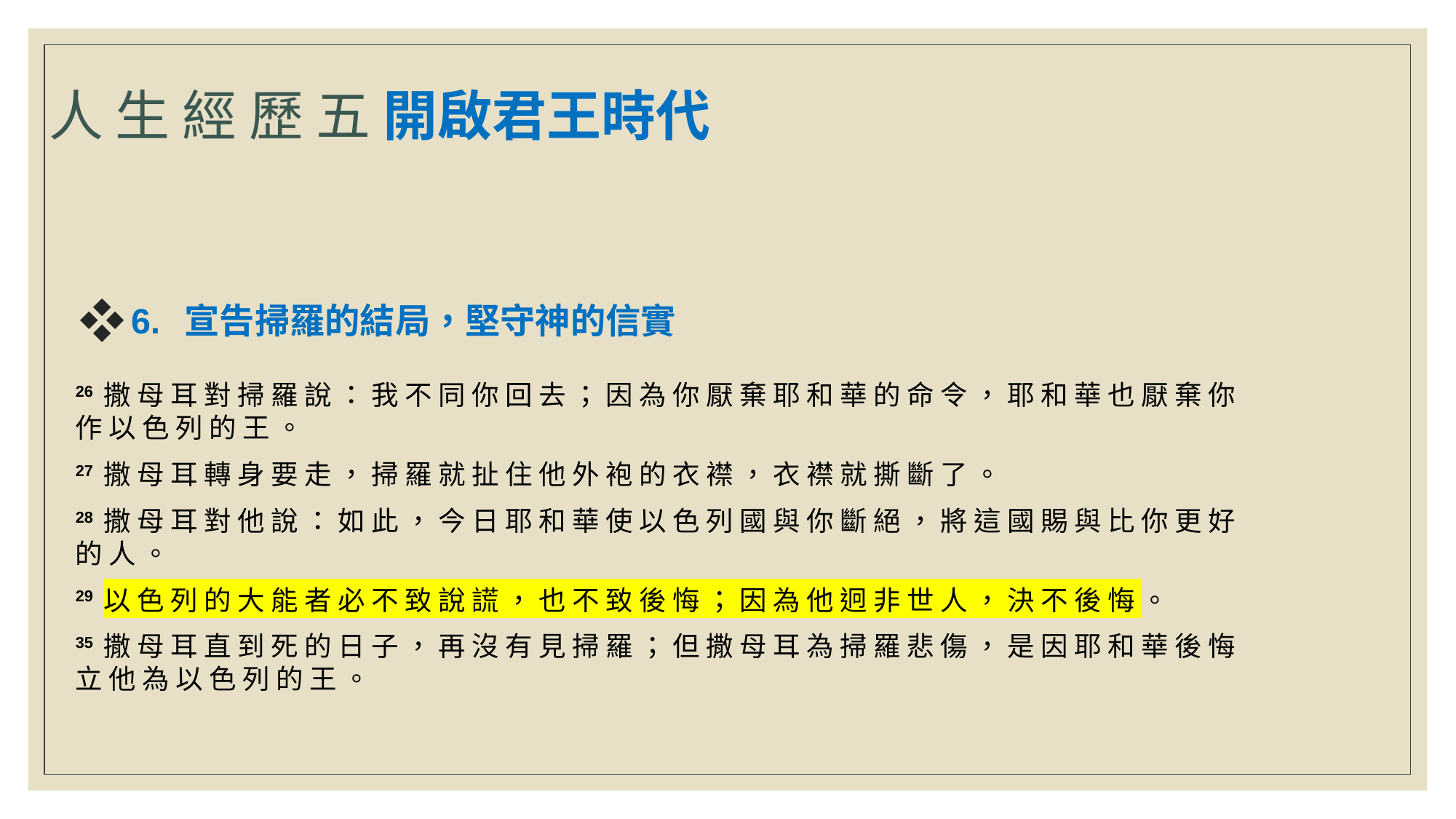

# 人 生 經 歷 五 開啟君王時代

6. 宣告掃羅的結局，堅守神的信實
26 撒 母 耳 對 掃 羅 說 ： 我 不 同 你 回 去 ； 因 為 你 厭 棄 耶 和 華 的 命 令 ， 耶 和 華 也 厭 棄 你 作 以 色 列 的 王 。
27 撒 母 耳 轉 身 要 走 ， 掃 羅 就 扯 住 他 外 袍 的 衣 襟 ， 衣 襟 就 撕 斷 了 。
28 撒 母 耳 對 他 說 ： 如 此 ， 今 日 耶 和 華 使 以 色 列 國 與 你 斷 絕 ， 將 這 國 賜 與 比 你 更 好 的 人 。
29 以 色 列 的 大 能 者 必 不 致 說 謊 ， 也 不 致 後 悔 ； 因 為 他 迥 非 世 人 ， 決 不 後 悔 。
35 撒 母 耳 直 到 死 的 日 子 ， 再 沒 有 見 掃 羅 ； 但 撒 母 耳 為 掃 羅 悲 傷 ， 是 因 耶 和 華 後 悔 立 他 為 以 色 列 的 王 。